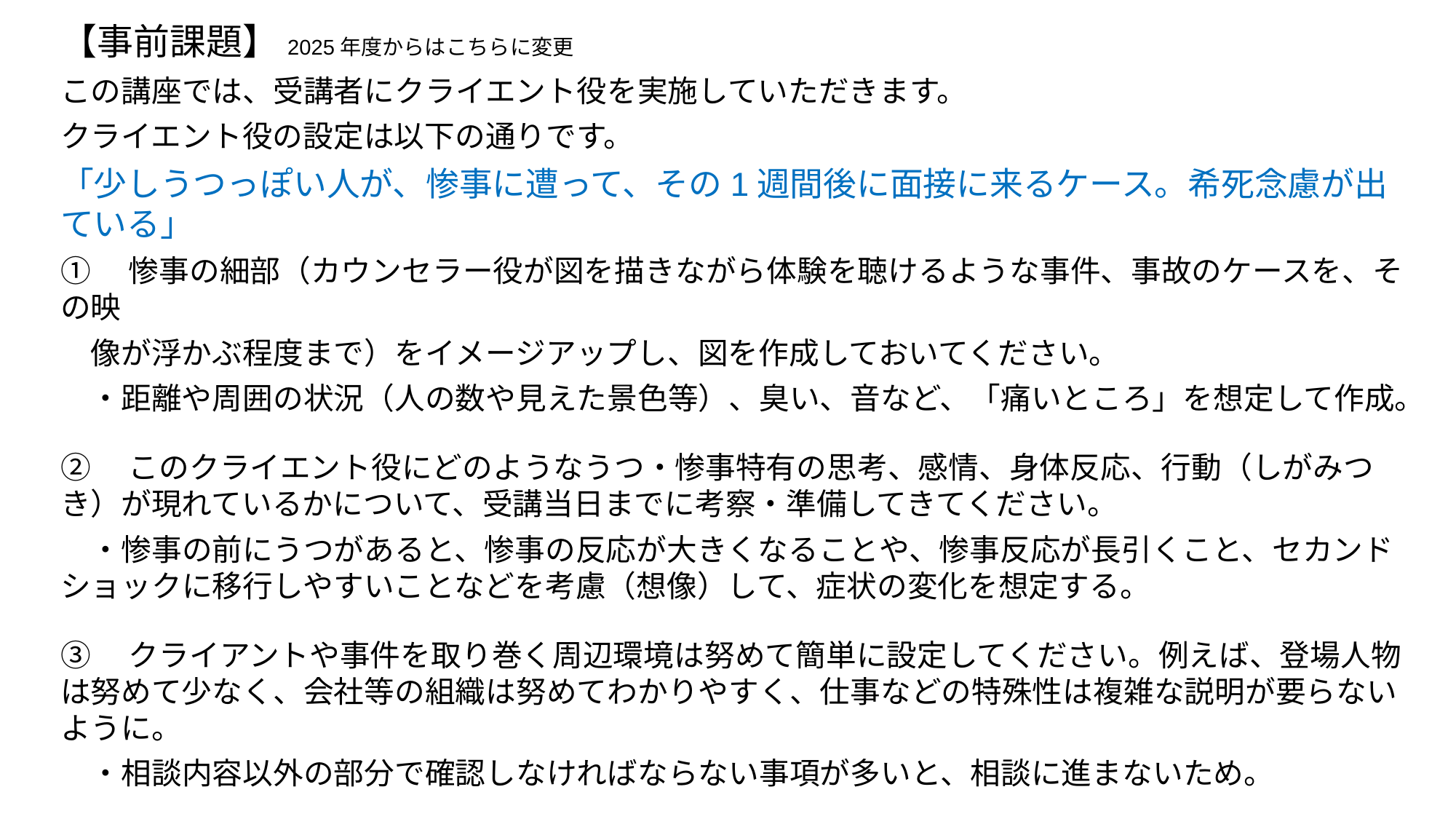

【事前課題】2025年度からはこちらに変更
この講座では、受講者にクライエント役を実施していただきます。
クライエント役の設定は以下の通りです。
「少しうつっぽい人が、惨事に遭って、その1週間後に面接に来るケース。希死念慮が出ている」
①　惨事の細部（カウンセラー役が図を描きながら体験を聴けるような事件、事故のケースを、その映
　像が浮かぶ程度まで）をイメージアップし、図を作成しておいてください。
　・距離や周囲の状況（人の数や見えた景色等）、臭い、音など、「痛いところ」を想定して作成。

②　このクライエント役にどのようなうつ・惨事特有の思考、感情、身体反応、行動（しがみつき）が現れているかについて、受講当日までに考察・準備してきてください。
　・惨事の前にうつがあると、惨事の反応が大きくなることや、惨事反応が長引くこと、セカンドショックに移行しやすいことなどを考慮（想像）して、症状の変化を想定する。

③　クライアントや事件を取り巻く周辺環境は努めて簡単に設定してください。例えば、登場人物は努めて少なく、会社等の組織は努めてわかりやすく、仕事などの特殊性は複雑な説明が要らないように。
　・相談内容以外の部分で確認しなければならない事項が多いと、相談に進まないため。

※なお、事例はご自身の経験した出来事ではなく、創作したものをご準備願います。ご自身の経験の場
　合、トレーニング用に大幅に変更していただく場合がありますので、あらかじめご了承ください。